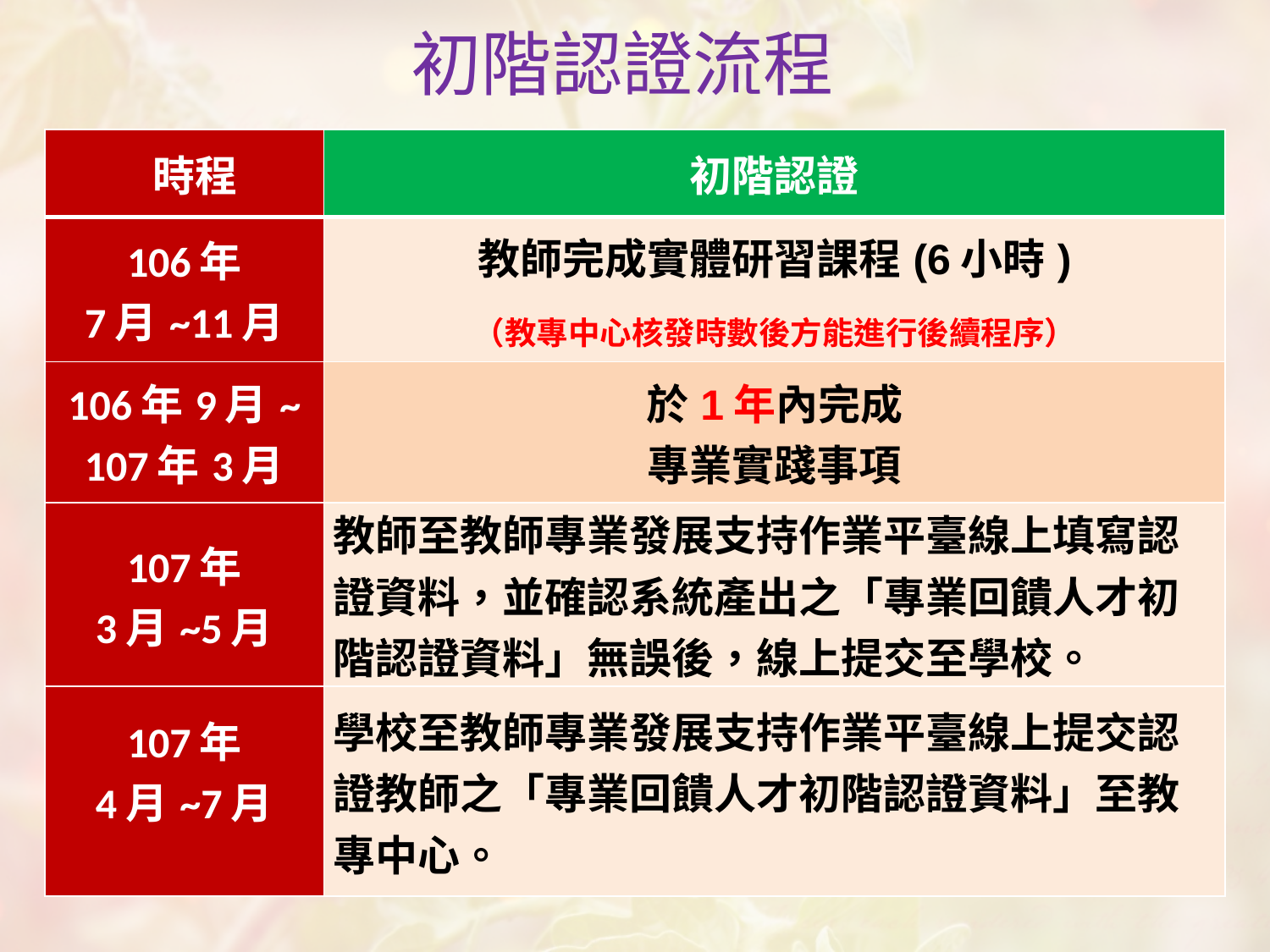

初階認證流程

| 時程 | 初階認證 |
| --- | --- |
| 106年 7月~11月 | 教師完成實體研習課程(6小時) （教專中心核發時數後方能進行後續程序） |
| 106年9月~ 107年3月 | 於1年內完成 專業實踐事項 |
| 107年 3月~5月 | 教師至教師專業發展支持作業平臺線上填寫認證資料，並確認系統產出之「專業回饋人才初階認證資料」無誤後，線上提交至學校。 |
| 107年 4月~7月 | 學校至教師專業發展支持作業平臺線上提交認證教師之「專業回饋人才初階認證資料」至教專中心。 |